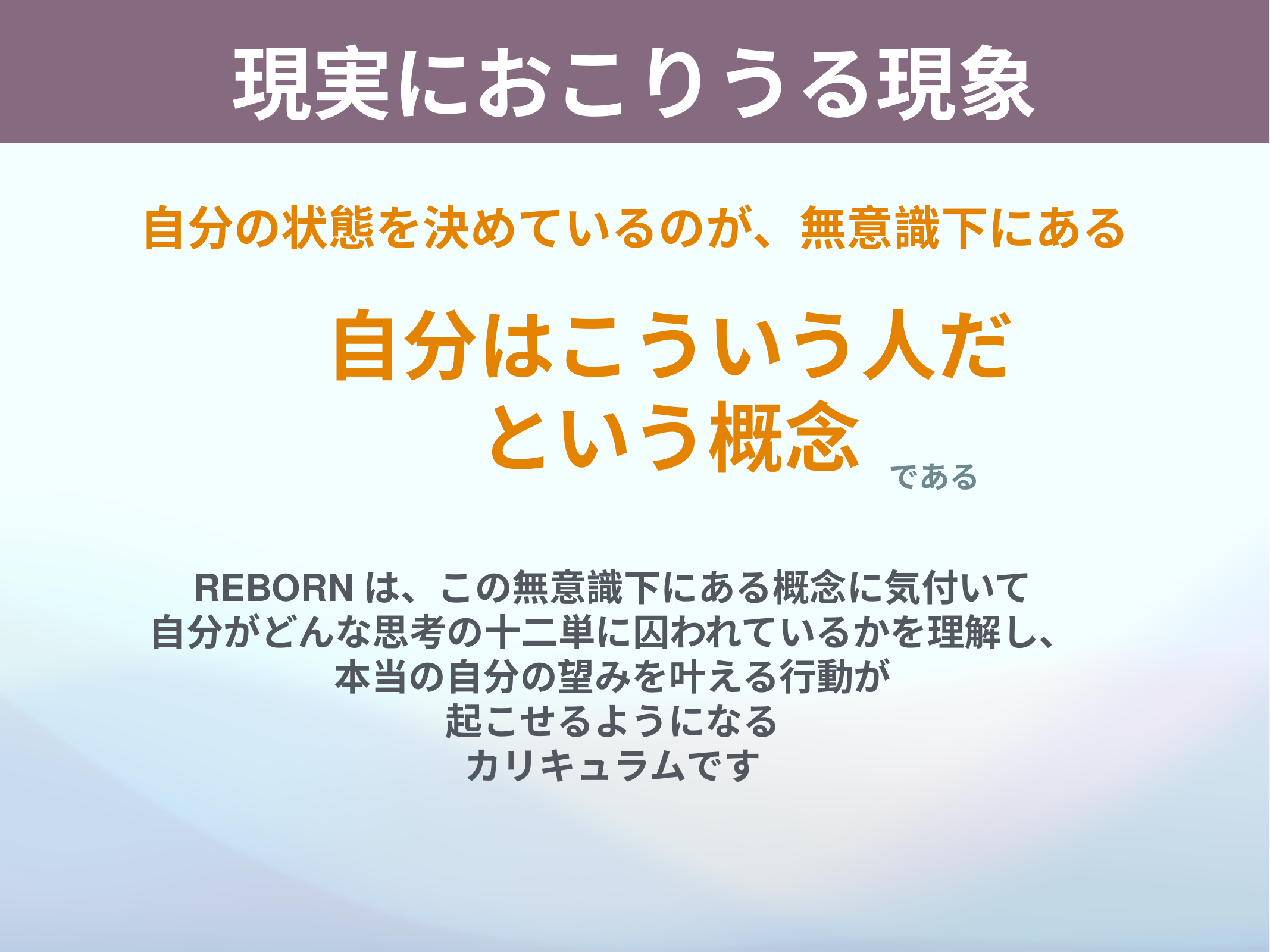

現実におこりうる現象
思い込み
自分の状態を決めているのが、無意識下にある
自分はこういう人だ
という概念
である
REBORNは、この無意識下にある概念に気付いて
自分がどんな思考の十二単に囚われているかを理解し、
本当の自分の望みを叶える行動が
起こせるようになる
カリキュラムです